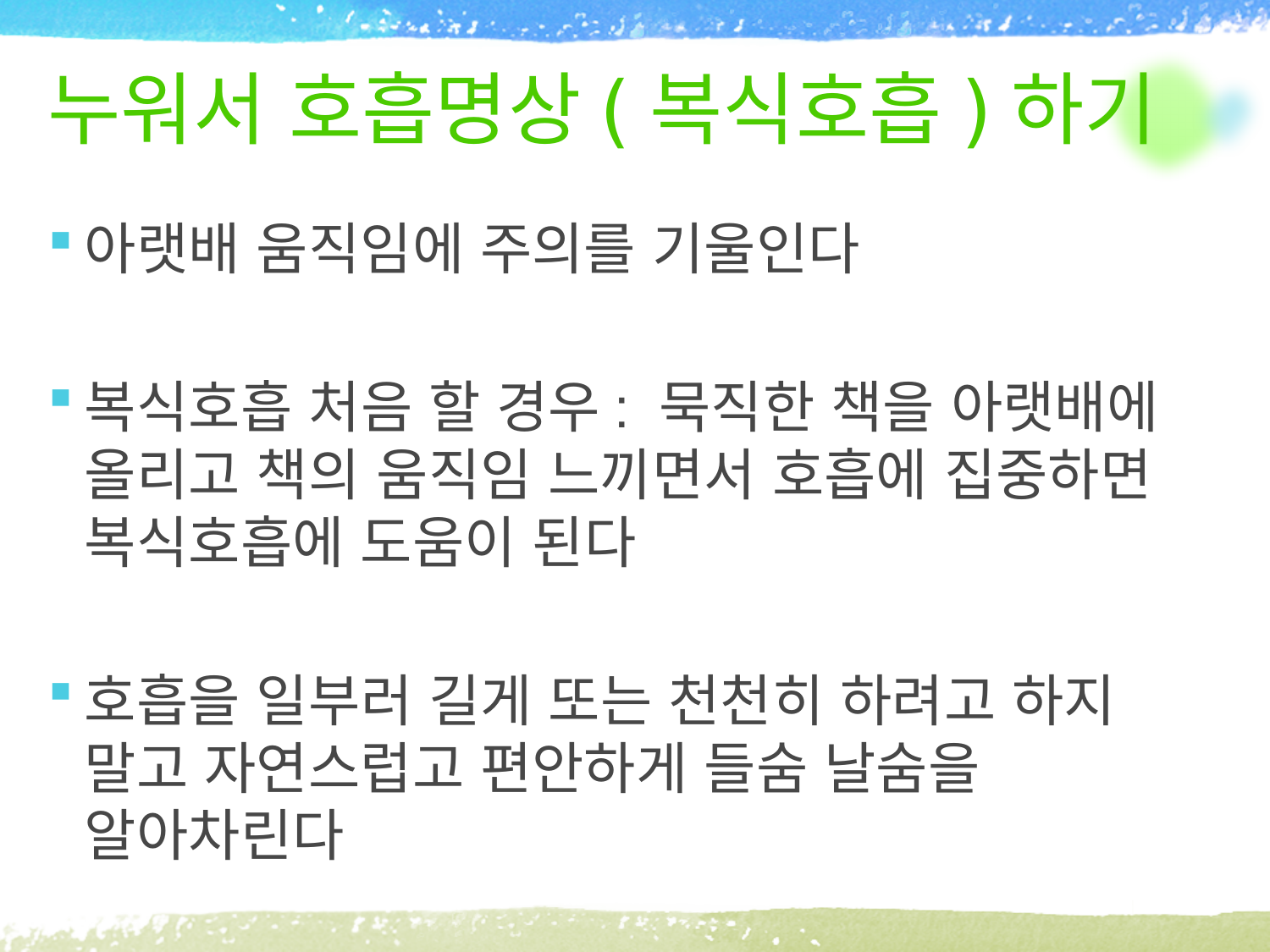

# 누워서 호흡명상(복식호흡)하기

아랫배 움직임에 주의를 기울인다

복식호흡 처음 할 경우: 묵직한 책을 아랫배에 올리고 책의 움직임 느끼면서 호흡에 집중하면 복식호흡에 도움이 된다

호흡을 일부러 길게 또는 천천히 하려고 하지 말고 자연스럽고 편안하게 들숨 날숨을 알아차린다